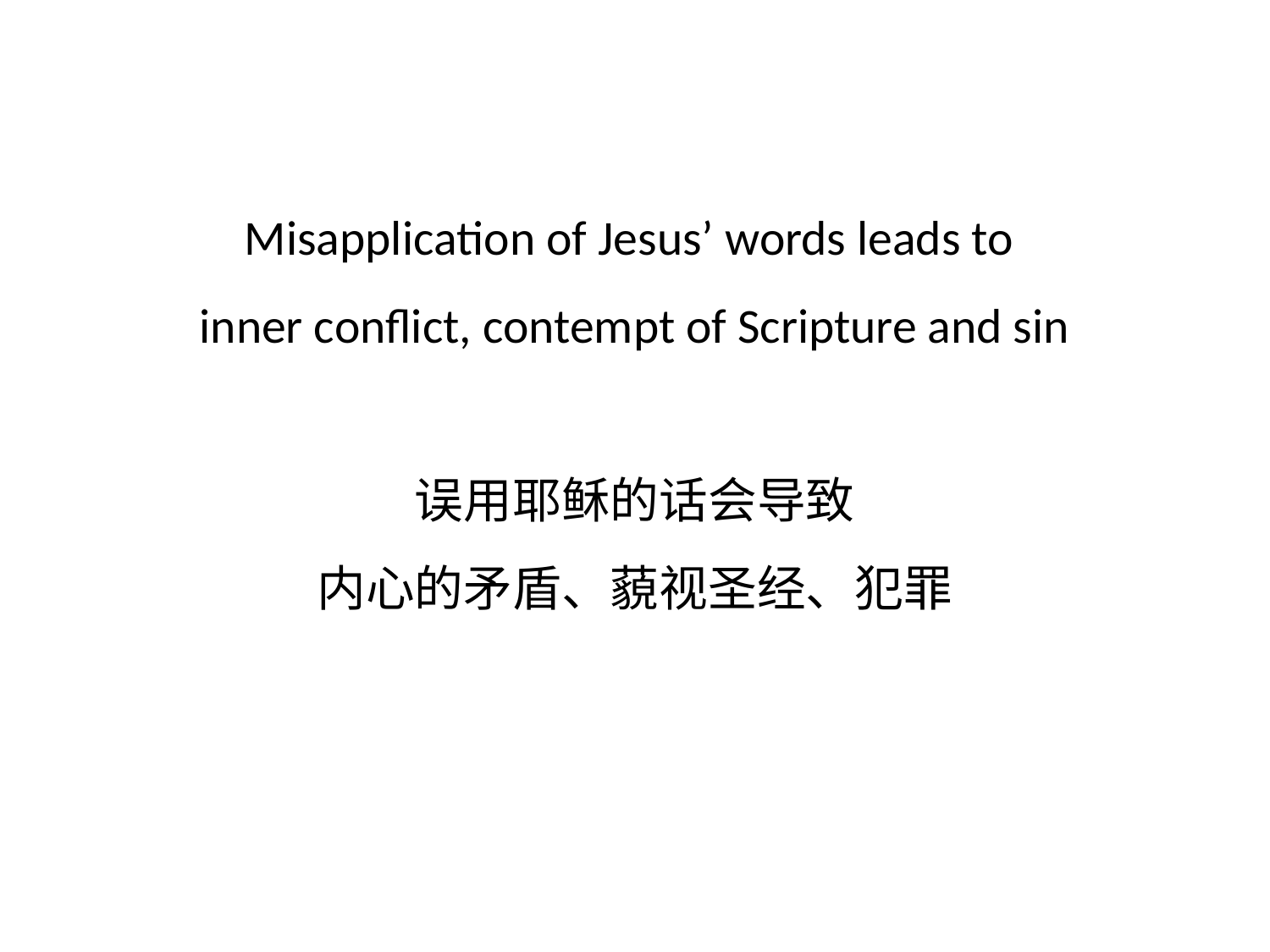

# Misapplication of Jesus’ words leads to inner conflict, contempt of Scripture and sin 误用耶稣的话会导致 内心的矛盾、藐视圣经、犯罪